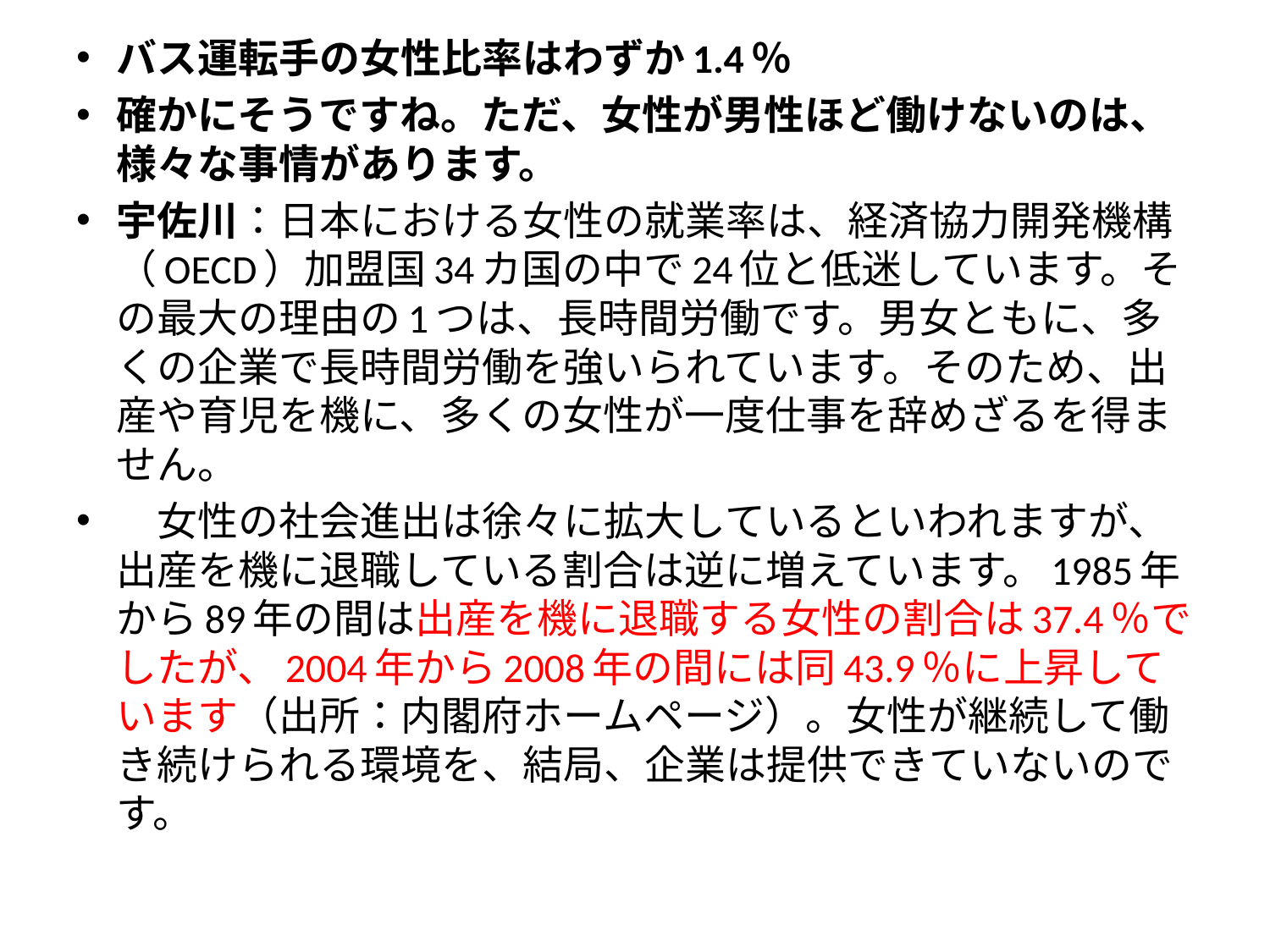

バス運転手の女性比率はわずか1.4％
確かにそうですね。ただ、女性が男性ほど働けないのは、様々な事情があります。
宇佐川：日本における女性の就業率は、経済協力開発機構（OECD）加盟国34カ国の中で24位と低迷しています。その最大の理由の1つは、長時間労働です。男女ともに、多くの企業で長時間労働を強いられています。そのため、出産や育児を機に、多くの女性が一度仕事を辞めざるを得ません。
　女性の社会進出は徐々に拡大しているといわれますが、出産を機に退職している割合は逆に増えています。1985年から89年の間は出産を機に退職する女性の割合は37.4％でしたが、2004年から2008年の間には同43.9％に上昇しています（出所：内閣府ホームページ）。女性が継続して働き続けられる環境を、結局、企業は提供できていないのです。